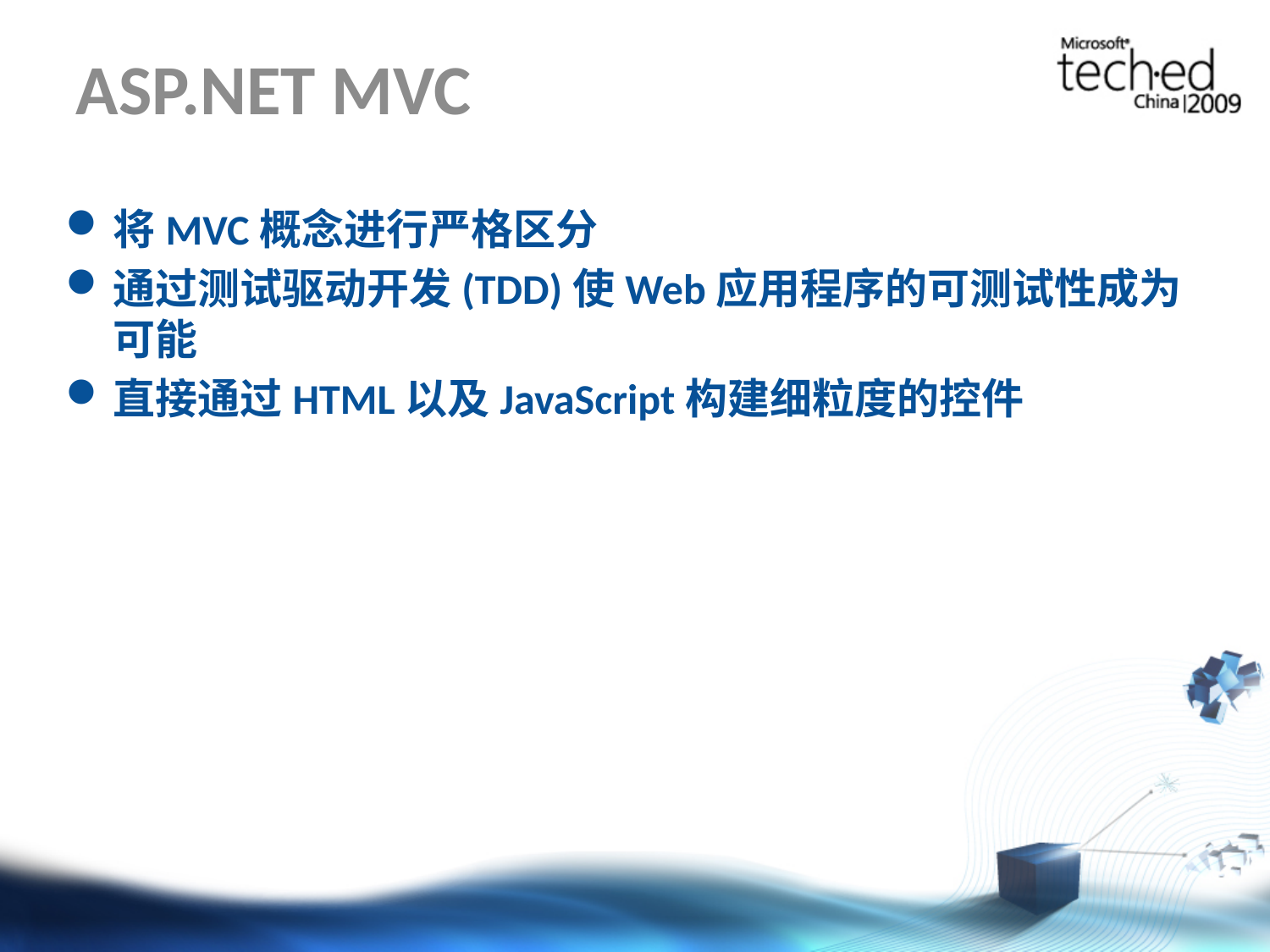

# ASP.NET MVC
将MVC概念进行严格区分
通过测试驱动开发(TDD)使Web应用程序的可测试性成为可能
直接通过HTML以及JavaScript构建细粒度的控件